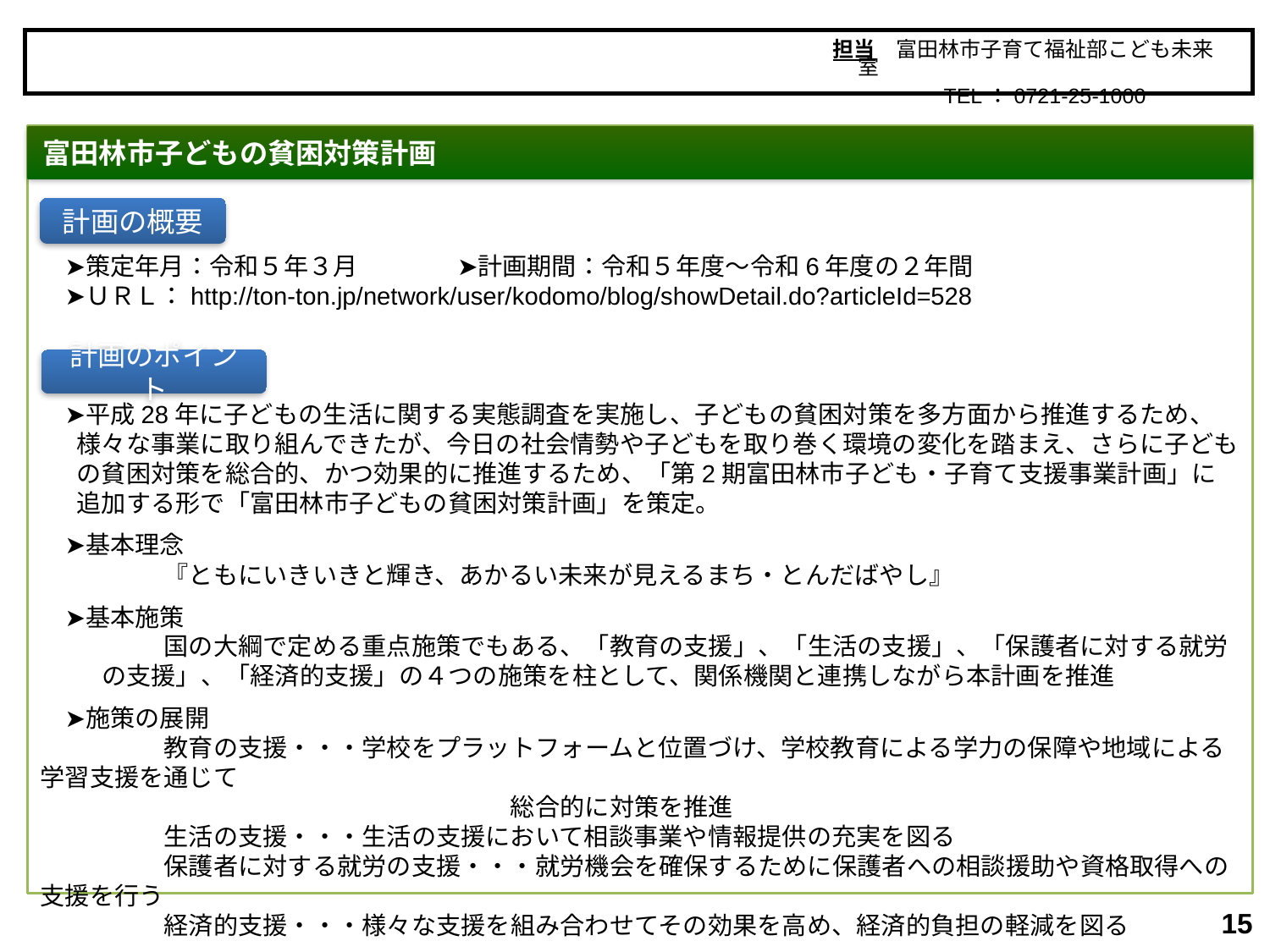

担当　富田林市子育て福祉部こども未来室
　　　　　TEL：0721-25-1000

富田林市

　➤策定年月：令和５年３月　　　　➤計画期間：令和５年度～令和6年度の２年間
　➤ＵＲＬ：http://ton-ton.jp/network/user/kodomo/blog/showDetail.do?articleId=528

　➤平成28年に子どもの生活に関する実態調査を実施し、子どもの貧困対策を多方面から推進するため、様々な事業に取り組んできたが、今日の社会情勢や子どもを取り巻く環境の変化を踏まえ、さらに子どもの貧困対策を総合的、かつ効果的に推進するため、「第2期富田林市子ども・子育て支援事業計画」に追加する形で「富田林市子どもの貧困対策計画」を策定。

　➤基本理念
　　　　　『ともにいきいきと輝き、あかるい未来が見えるまち・とんだばやし』

　➤基本施策
　　　　　国の大綱で定める重点施策でもある、「教育の支援」、「生活の支援」、「保護者に対する就労の支援」、「経済的支援」の４つの施策を柱として、関係機関と連携しながら本計画を推進

　➤施策の展開
　　　　　教育の支援・・・学校をプラットフォームと位置づけ、学校教育による学力の保障や地域による学習支援を通じて
　　　　　　　　　　　　　　　　　　　総合的に対策を推進
　　　　　生活の支援・・・生活の支援において相談事業や情報提供の充実を図る
　　　　　保護者に対する就労の支援・・・就労機会を確保するために保護者への相談援助や資格取得への支援を行う
　　　　　経済的支援・・・様々な支援を組み合わせてその効果を高め、経済的負担の軽減を図る

富田林市子どもの貧困対策計画
計画の概要
計画のポイント
15